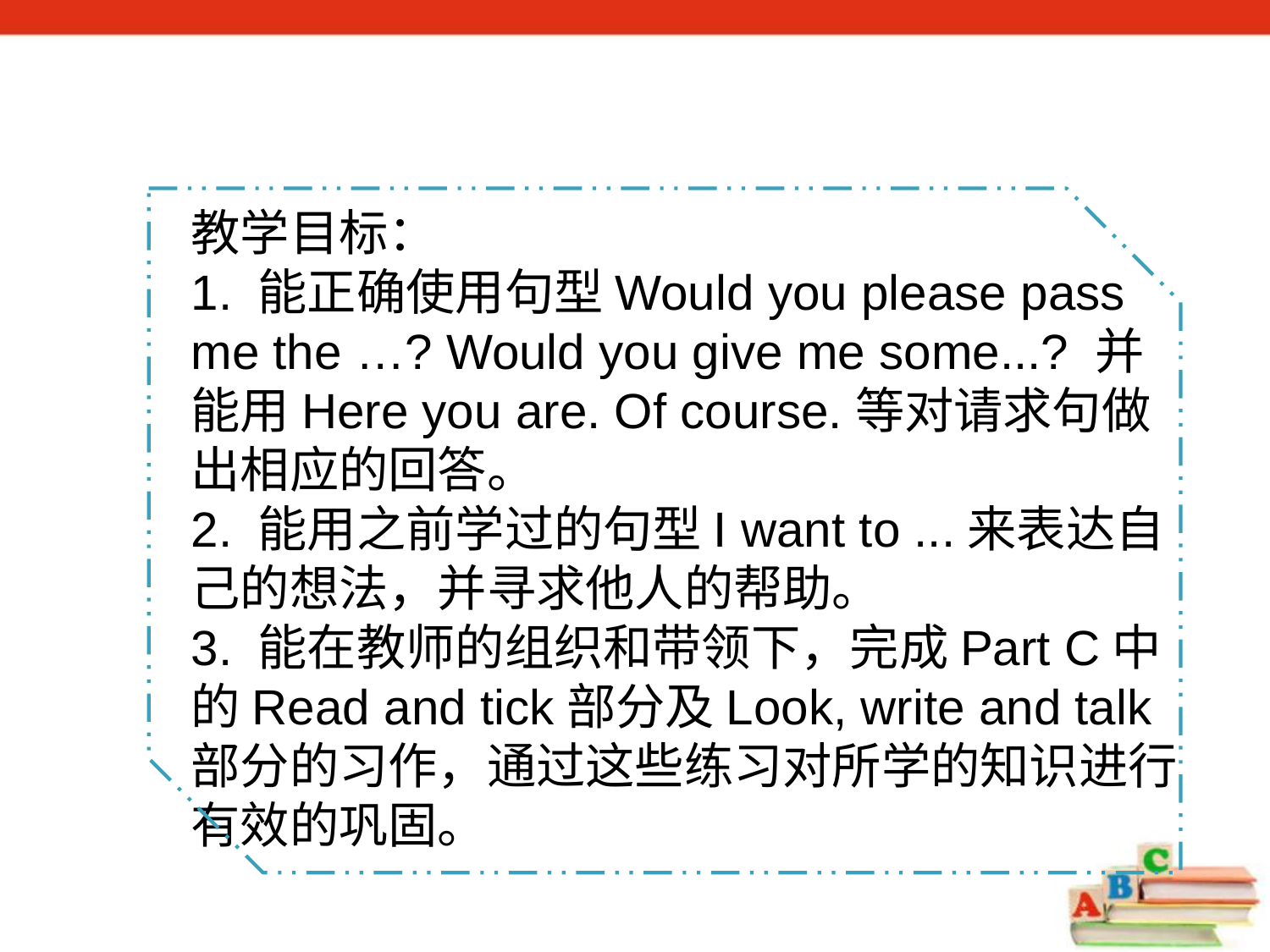

教学目标：
1. 能正确使用句型Would you please pass me the …? Would you give me some...? 并能用Here you are. Of course.等对请求句做出相应的回答。
2. 能用之前学过的句型I want to ...来表达自己的想法，并寻求他人的帮助。
3. 能在教师的组织和带领下，完成Part C中的Read and tick部分及Look, write and talk部分的习作，通过这些练习对所学的知识进行有效的巩固。